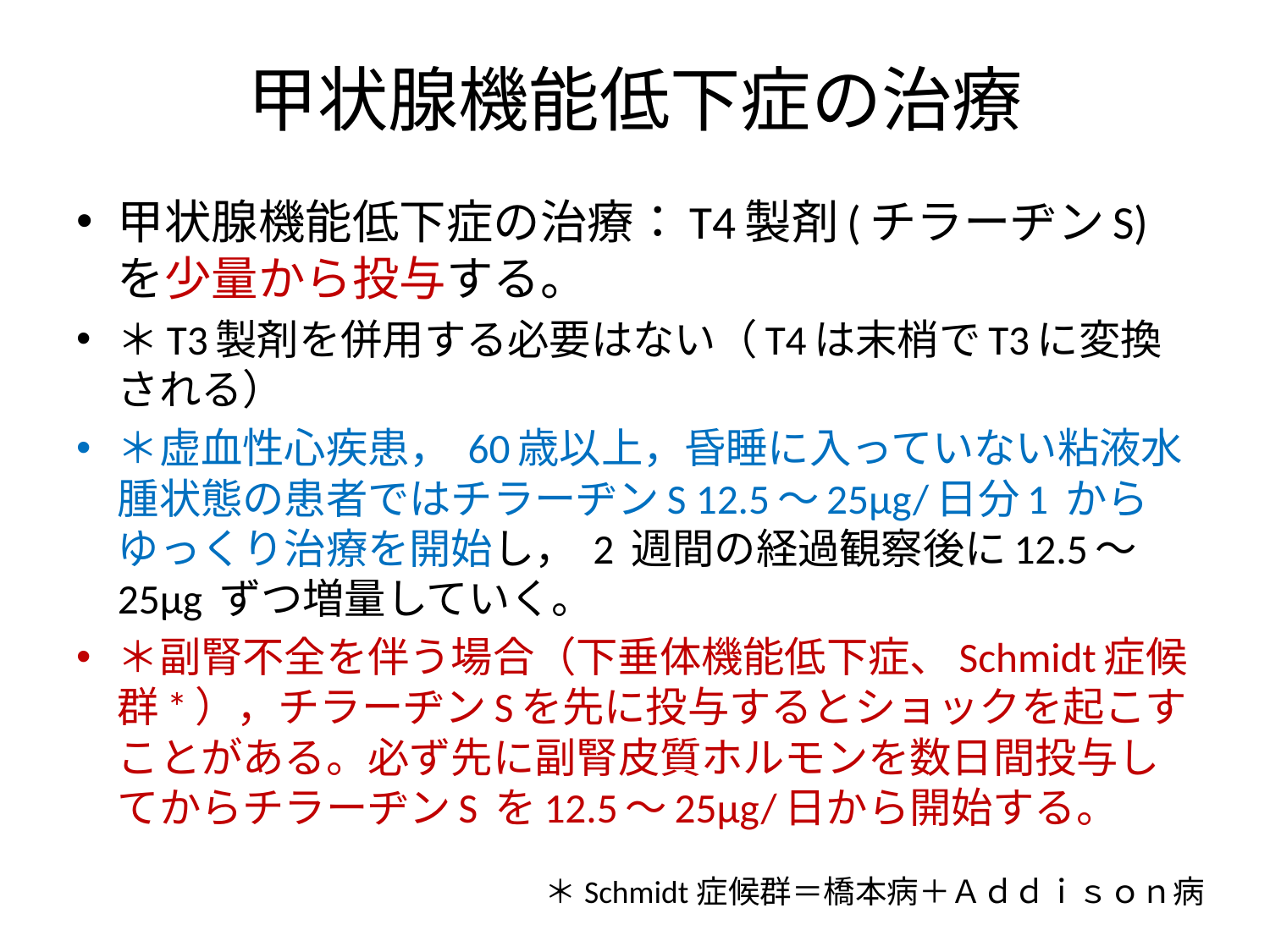

# 甲状腺機能低下症の治療
甲状腺機能低下症の治療：T4製剤(チラーヂンS)を少量から投与する。
＊T3製剤を併用する必要はない（T4は末梢でT3に変換される）
＊虚血性心疾患， 60歳以上，昏睡に入っていない粘液水腫状態の患者ではチラーヂンS 12.5～25μg/日分1 からゆっくり治療を開始し， 2 週間の経過観察後に12.5～25μg ずつ増量していく。
＊副腎不全を伴う場合（下垂体機能低下症、Schmidt症候群*），チラーヂンSを先に投与するとショックを起こすことがある。必ず先に副腎皮質ホルモンを数日間投与してからチラーヂンS を12.5～25μg/日から開始する。
＊Schmidt症候群＝橋本病＋Ａｄｄｉｓｏｎ病